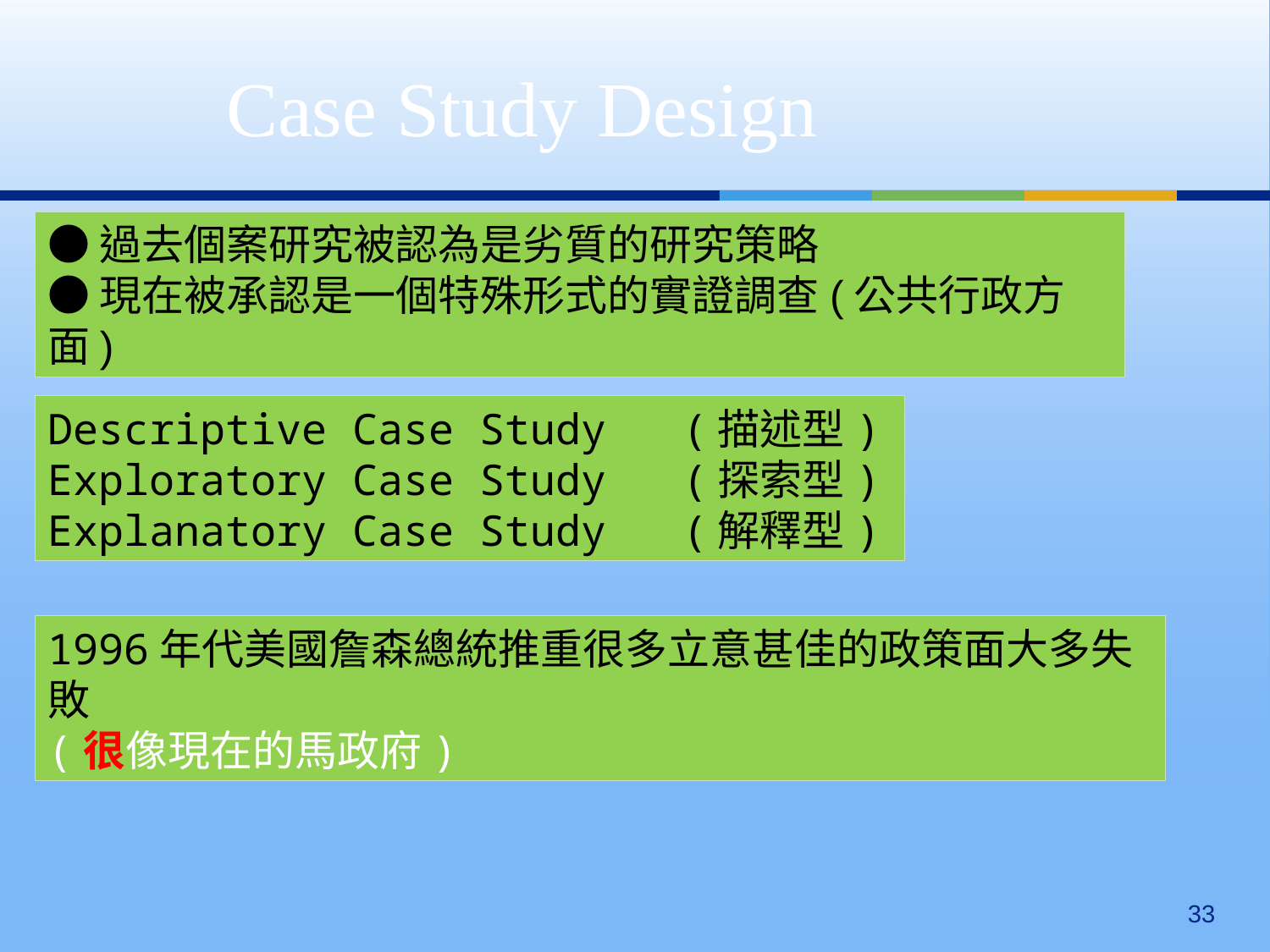

Case Study Design
●過去個案研究被認為是劣質的研究策略
●現在被承認是一個特殊形式的實證調查(公共行政方面)
Descriptive Case Study   (描述型)
Exploratory Case Study   (探索型)
Explanatory Case Study   (解釋型)
1996年代美國詹森總統推重很多立意甚佳的政策面大多失敗
(很像現在的馬政府)
33